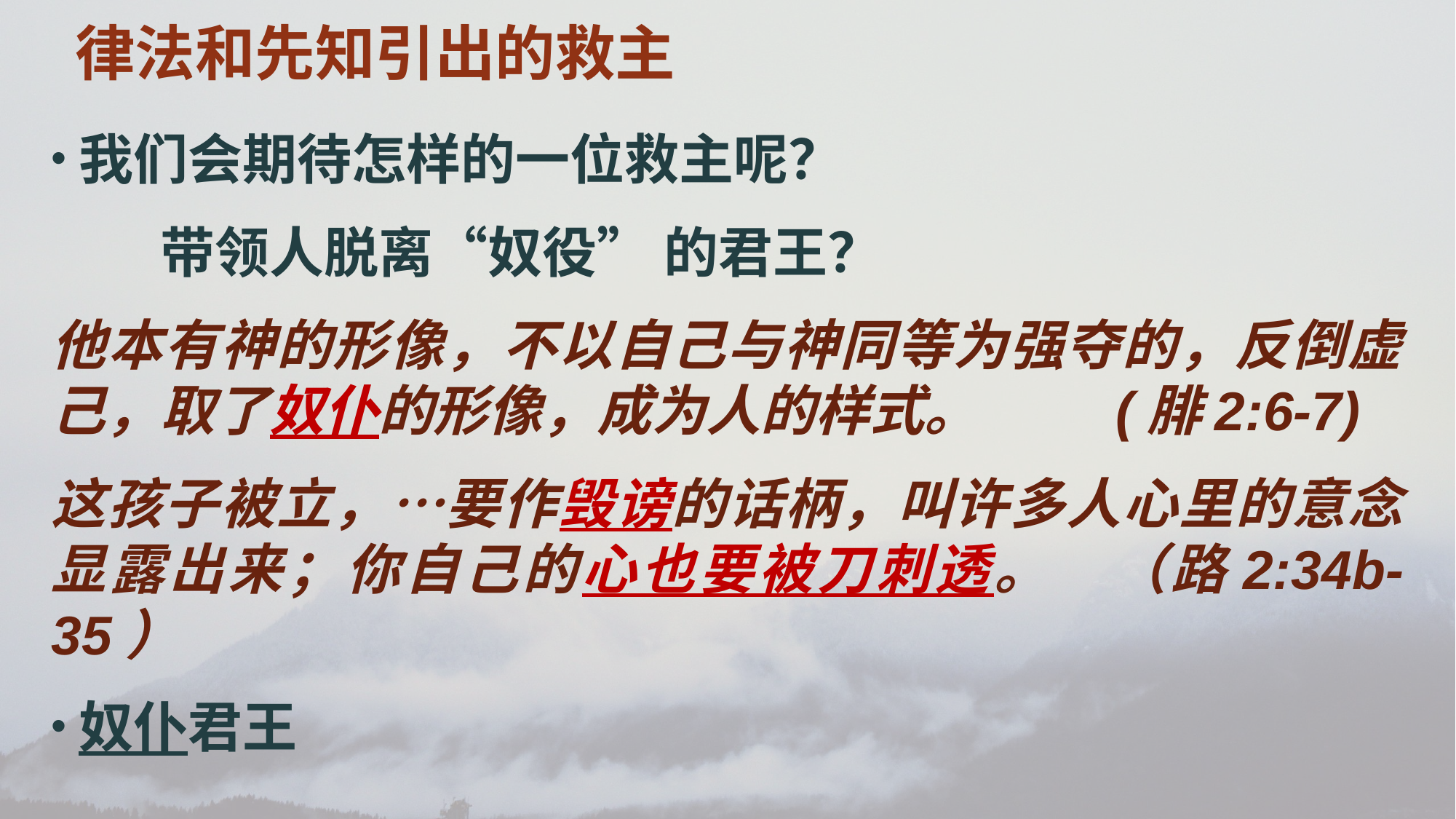

律法和先知引出的救主
我们会期待怎样的一位救主呢？
	带领人脱离“奴役” 的君王？
他本有神的形像，不以自己与神同等为强夺的，反倒虚己，取了奴仆的形像，成为人的样式。          (腓2:6-7)
这孩子被立，…要作毁谤的话柄，叫许多人心里的意念显露出来；你自己的心也要被刀刺透。	（路2:34b-35）
奴仆君王